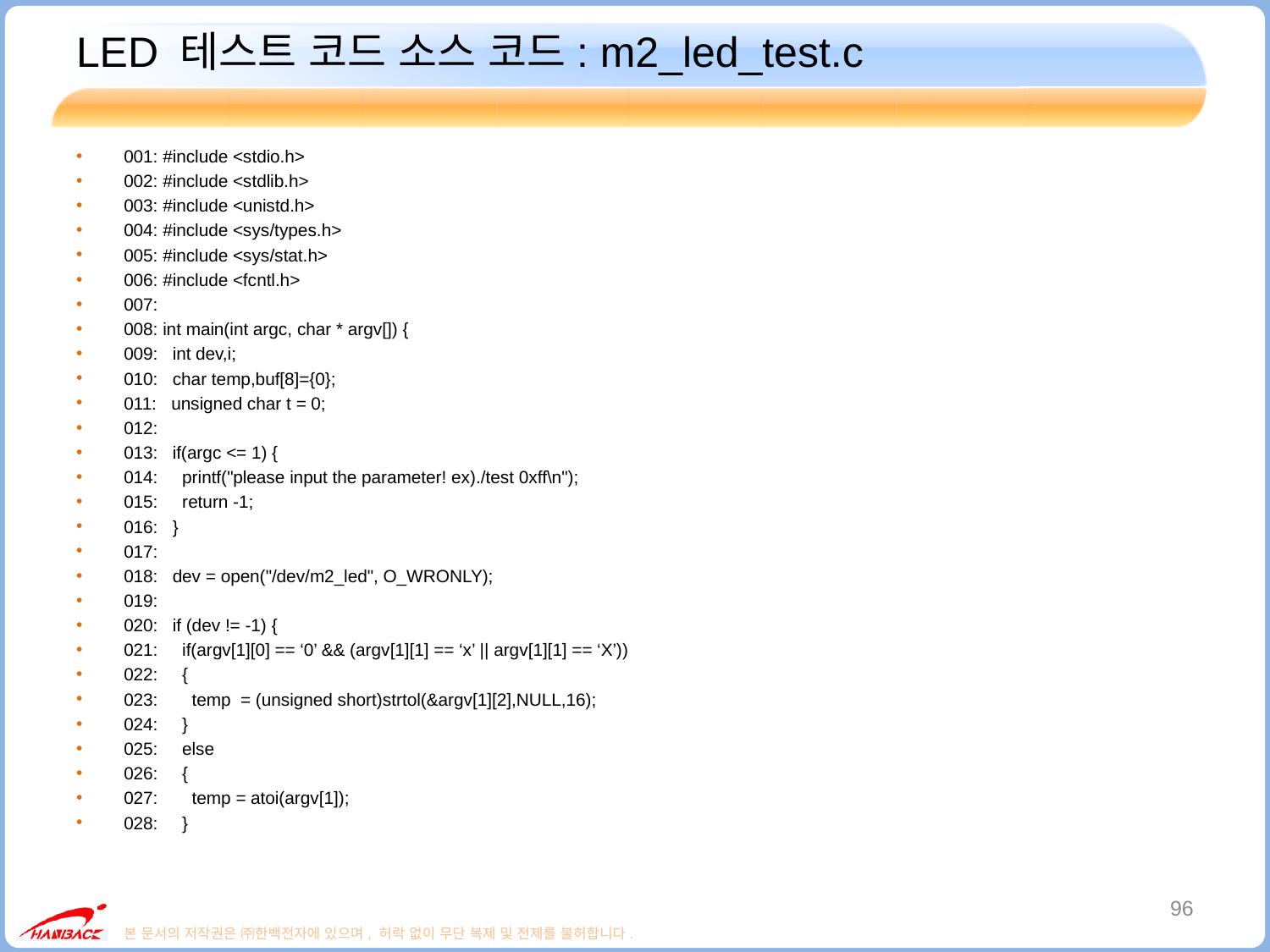

# LED 테스트 코드 소스 코드: m2_led_test.c
001: #include <stdio.h>
002: #include <stdlib.h>
003: #include <unistd.h>
004: #include <sys/types.h>
005: #include <sys/stat.h>
006: #include <fcntl.h>
007:
008: int main(int argc, char * argv[]) {
009:   int dev,i;
010:   char temp,buf[8]={0};
011:   unsigned char t = 0;
012:
013:   if(argc <= 1) {
014:     printf("please input the parameter! ex)./test 0xff\n");
015:     return -1;
016:   }
017:
018:   dev = open("/dev/m2_led", O_WRONLY);
019:
020:   if (dev != -1) {
021:     if(argv[1][0] == ‘0’ && (argv[1][1] == ‘x’ || argv[1][1] == ‘X’))
022:     {
023:       temp  = (unsigned short)strtol(&argv[1][2],NULL,16);
024:     }
025:     else
026:     {
027:       temp = atoi(argv[1]);
028:     }
96